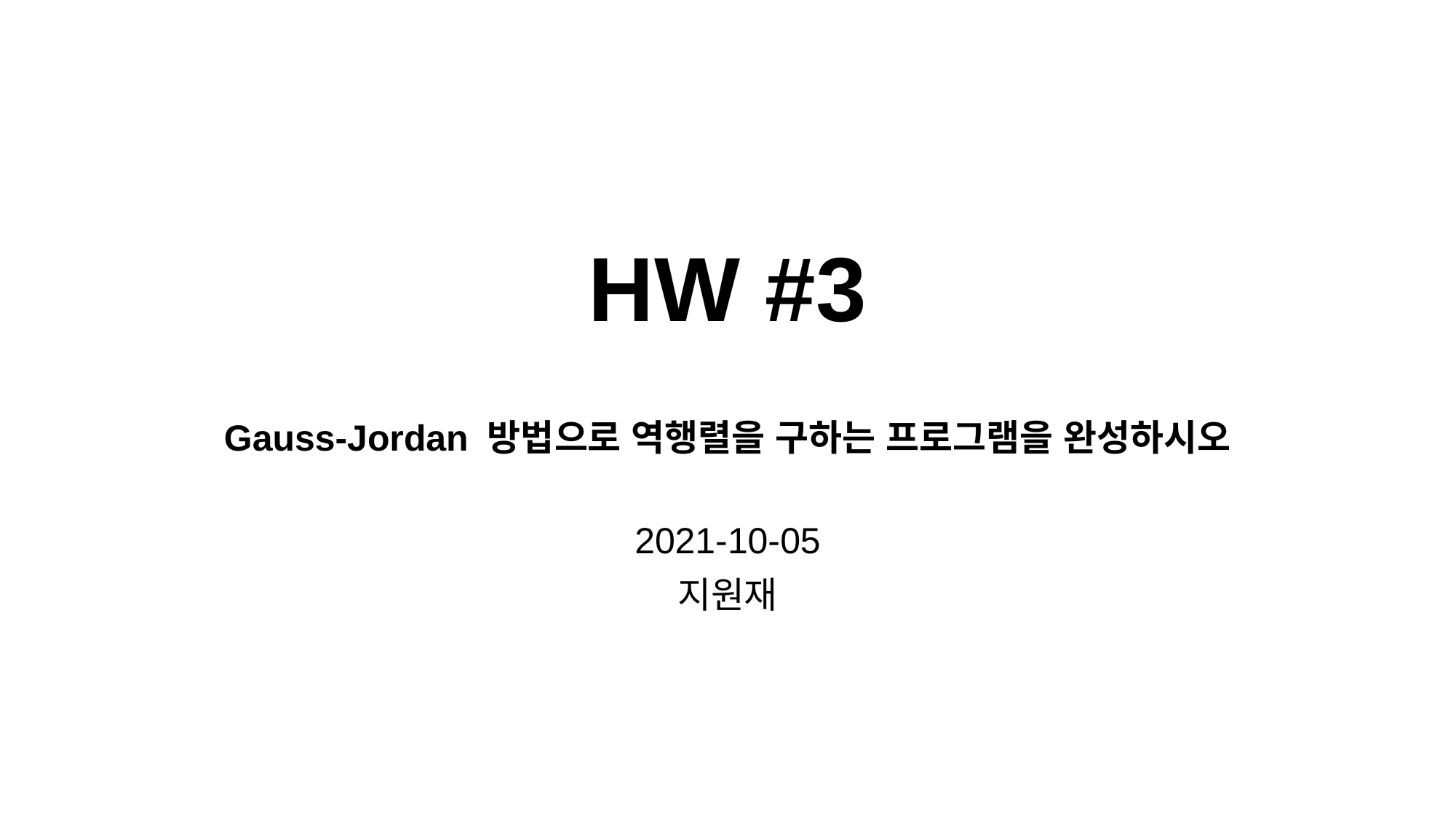

# HW #3
Gauss-Jordan 방법으로 역행렬을 구하는 프로그램을 완성하시오
2021-10-05
지원재